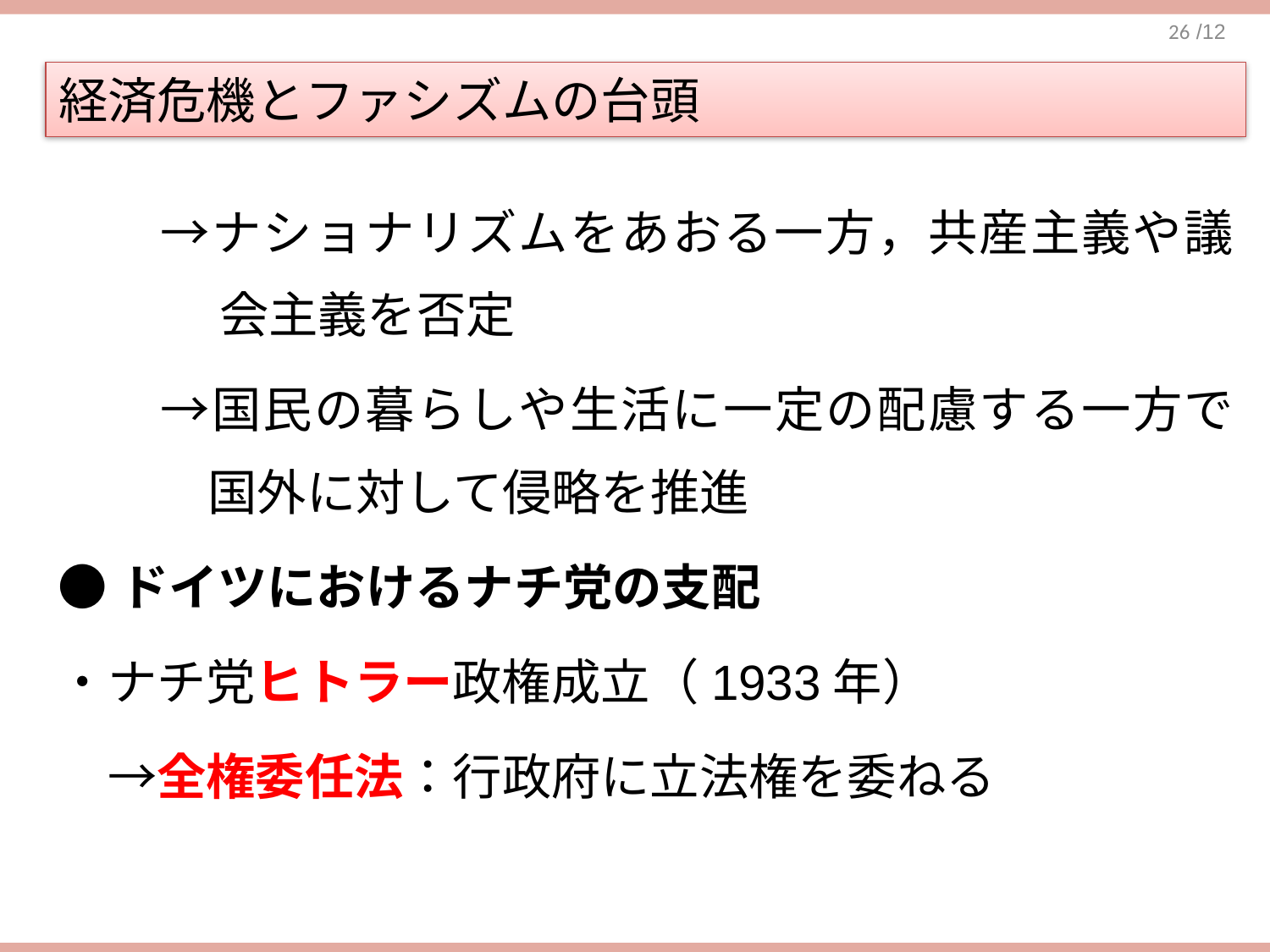

経済危機とファシズムの台頭
　　→ナショナリズムをあおる一方，共産主義や議会主義を否定
　　→国民の暮らしや生活に一定の配慮する一方で国外に対して侵略を推進
●ドイツにおけるナチ党の支配
・ナチ党ヒトラー政権成立（1933年）
　→全権委任法：行政府に立法権を委ねる